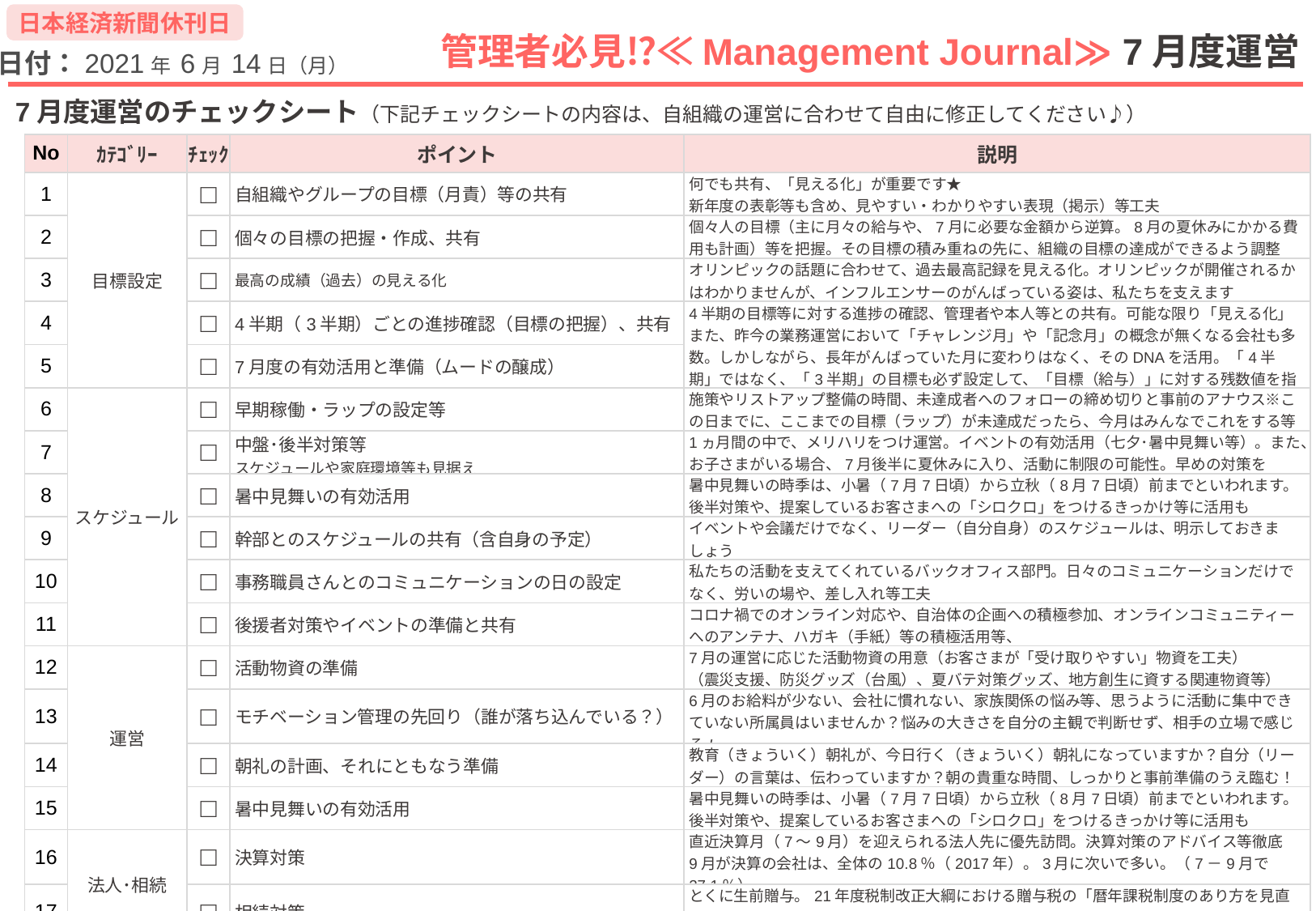

日本経済新聞休刊日
# 管理者必見⁉≪Management Journal≫ 7月度運営
日付：2021年 6月 14日（月）
7月度運営のチェックシート（下記チェックシートの内容は、自組織の運営に合わせて自由に修正してください♪）

| No | ｶﾃｺﾞﾘｰ | ﾁｪｯｸ | ポイント | 説明 |
| --- | --- | --- | --- | --- |
| 1 | 目標設定 | □ | 自組織やグループの目標（月責）等の共有 | 何でも共有、「見える化」が重要です★ 新年度の表彰等も含め、見やすい・わかりやすい表現（掲示）等工夫 |
| 2 |  | □ | 個々の目標の把握・作成、共有 | 個々人の目標（主に月々の給与や、7月に必要な金額から逆算。8月の夏休みにかかる費用も計画）等を把握。その目標の積み重ねの先に、組織の目標の達成ができるよう調整 |
| 3 |  | □ | 最高の成績（過去）の見える化 | オリンピックの話題に合わせて、過去最高記録を見える化。オリンピックが開催されるかはわかりませんが、インフルエンサーのがんばっている姿は、私たちを支えます |
| 4 |  | □ | 4半期（3半期）ごとの進捗確認（目標の把握）、共有 | 4半期の目標等に対する進捗の確認、管理者や本人等との共有。可能な限り「見える化」 また、昨今の業務運営において「チャレンジ月」や「記念月」の概念が無くなる会社も多数。しかしながら、長年がんばっていた月に変わりはなく、そのDNAを活用。「4半期」ではなく、「3半期」の目標も必ず設定して、「目標（給与）」に対する残数値を指導！ |
| 5 |  | □ | 7月度の有効活用と準備（ムードの醸成） |  |
| 6 | スケジュール | □ | 早期稼働・ラップの設定等 | 施策やリストアップ整備の時間、未達成者へのフォローの締め切りと事前のアナウス※この日までに、ここまでの目標（ラップ）が未達成だったら、今月はみんなでこれをする等 |
| 7 |  | □ | 中盤･後半対策等 スケジュールや家庭環境等も見据え | 1ヵ月間の中で、メリハリをつけ運営。イベントの有効活用（七夕･暑中見舞い等）。また、お子さまがいる場合、7月後半に夏休みに入り、活動に制限の可能性。早めの対策を |
| 8 |  | □ | 暑中見舞いの有効活用 | 暑中見舞いの時季は、小暑（7月7日頃）から立秋（8月7日頃）前までといわれます。後半対策や、提案しているお客さまへの「シロクロ」をつけるきっかけ等に活用も |
| 9 |  | □ | 幹部とのスケジュールの共有（含自身の予定） | イベントや会議だけでなく、リーダー（自分自身）のスケジュールは、明示しておきましょう |
| 10 |  | □ | 事務職員さんとのコミュニケーションの日の設定 | 私たちの活動を支えてくれているバックオフィス部門。日々のコミュニケーションだけでなく、労いの場や、差し入れ等工夫 |
| 11 |  | □ | 後援者対策やイベントの準備と共有 | コロナ禍でのオンライン対応や、自治体の企画への積極参加、オンラインコミュニティーへのアンテナ、ハガキ（手紙）等の積極活用等、 |
| 12 | 運営 | □ | 活動物資の準備 | 7月の運営に応じた活動物資の用意（お客さまが「受け取りやすい」物資を工夫） （震災支援、防災グッズ（台風）、夏バテ対策グッズ、地方創生に資する関連物資等） |
| 13 |  | □ | モチベーション管理の先回り（誰が落ち込んでいる？） | 6月のお給料が少ない、会社に慣れない、家族関係の悩み等、思うように活動に集中できていない所属員はいませんか？悩みの大きさを自分の主観で判断せず、相手の立場で感じる! |
| 14 |  | □ | 朝礼の計画、それにともなう準備 | 教育（きょういく）朝礼が、今日行く（きょういく）朝礼になっていますか？自分（リーダー）の言葉は、伝わっていますか？朝の貴重な時間、しっかりと事前準備のうえ臨む！ |
| 15 |  | □ | 暑中見舞いの有効活用 | 暑中見舞いの時季は、小暑（7月7日頃）から立秋（8月7日頃）前までといわれます。後半対策や、提案しているお客さまへの「シロクロ」をつけるきっかけ等に活用も |
| 16 | 法人･相続 | □ | 決算対策 | 直近決算月（7～9月）を迎えられる法人先に優先訪問。決算対策のアドバイス等徹底 9月が決算の会社は、全体の10.8％（2017年）。3月に次いで多い。（7－9月で27.1％） |
| 17 |  | □ | 相続対策 | とくに生前贈与。21年度税制改正大綱における贈与税の「暦年課税制度のあり方を見直す」の話題を活用。(死亡前3年より長くさかのぼって相続財産に含める可能性(日経6.12)) |